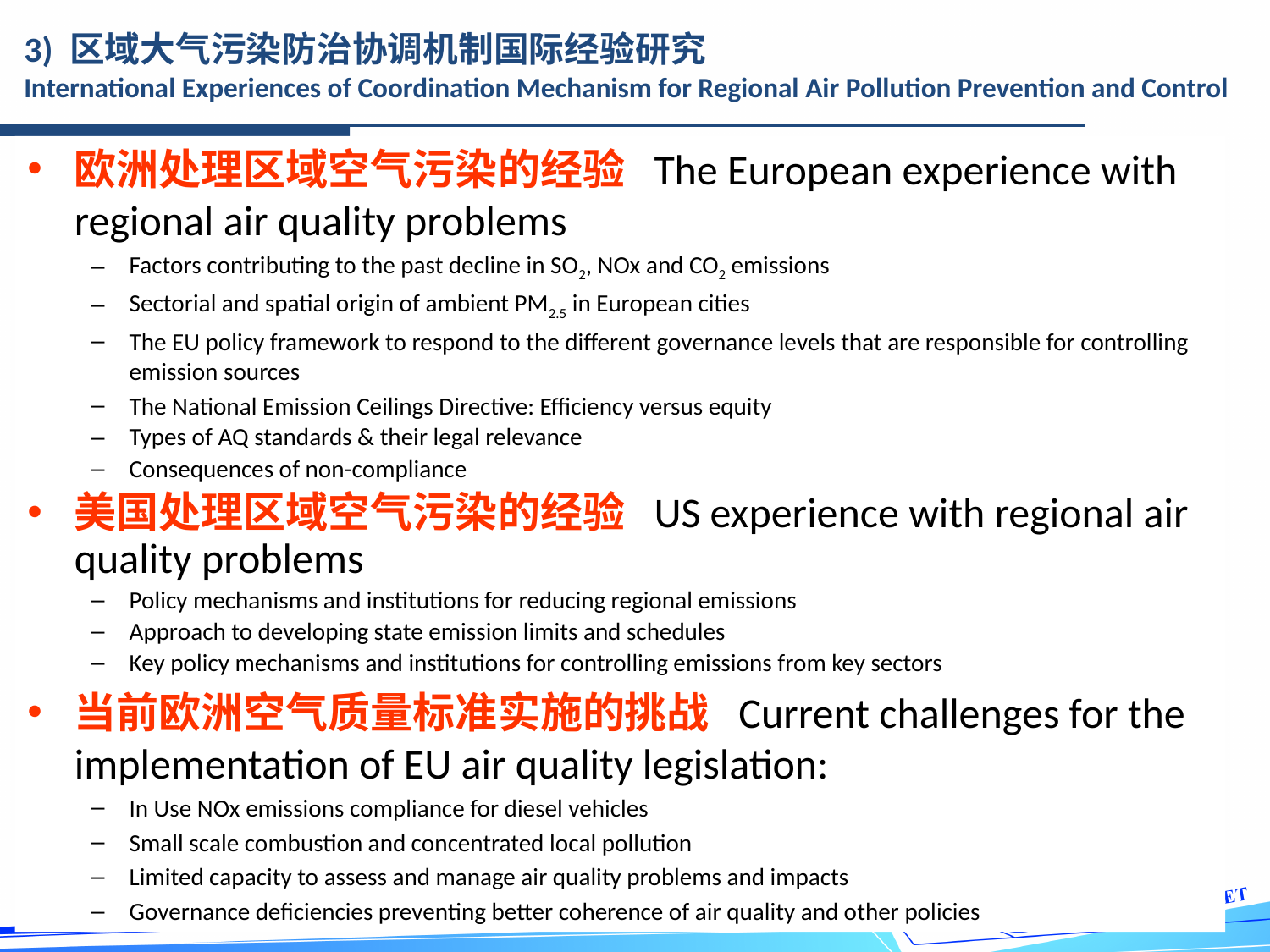

3) 区域大气污染防治协调机制国际经验研究
International Experiences of Coordination Mechanism for Regional Air Pollution Prevention and Control
欧洲处理区域空气污染的经验  The European experience with regional air quality problems
Factors contributing to the past decline in SO2, NOx and CO2 emissions
Sectorial and spatial origin of ambient PM2.5 in European cities
The EU policy framework to respond to the different governance levels that are responsible for controlling emission sources
The National Emission Ceilings Directive: Efficiency versus equity
Types of AQ standards & their legal relevance
Consequences of non-compliance
美国处理区域空气污染的经验  US experience with regional air quality problems
Policy mechanisms and institutions for reducing regional emissions
Approach to developing state emission limits and schedules
Key policy mechanisms and institutions for controlling emissions from key sectors
当前欧洲空气质量标准实施的挑战  Current challenges for the implementation of EU air quality legislation:
In Use NOx emissions compliance for diesel vehicles
Small scale combustion and concentrated local pollution
Limited capacity to assess and manage air quality problems and impacts
Governance deficiencies preventing better coherence of air quality and other policies